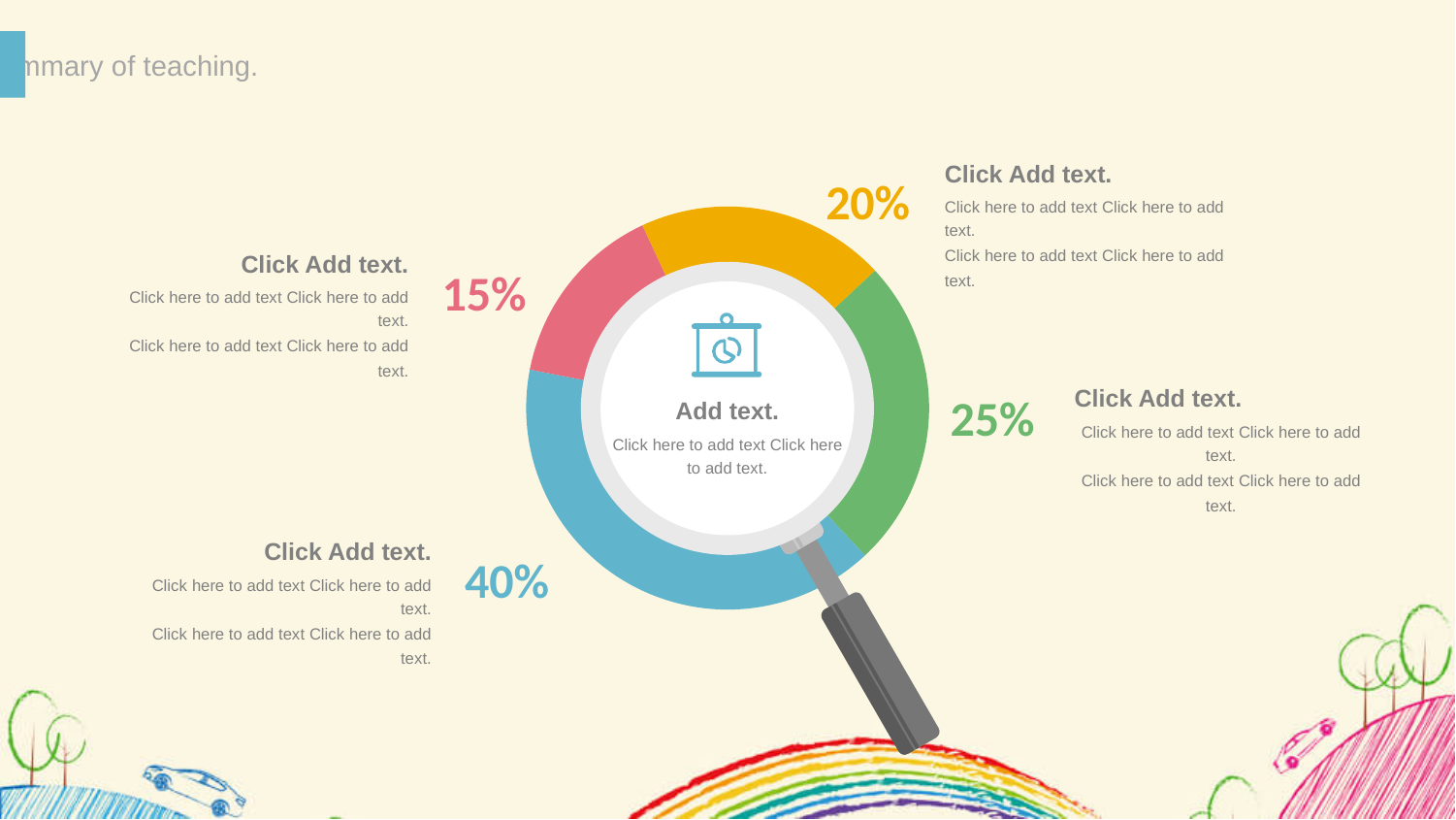

A summary of teaching.
Click Add text.
Click here to add text Click here to add text.
Click here to add text Click here to add text.
20%

### Chart

| Category | 销售额 |
|---|---|
| 1 | 25.0 |
| 2 | 40.0 |
| 3 | 15.0 |
| 4 | 20.0 |
Click Add text.
Click here to add text Click here to add text.
Click here to add text Click here to add text.
15%

25%
Click Add text.
Click here to add text Click here to add text.
Click here to add text Click here to add text.
Add text.
Click here to add text Click here to add text.
Click Add text.
Click here to add text Click here to add text.
Click here to add text Click here to add text.
40%